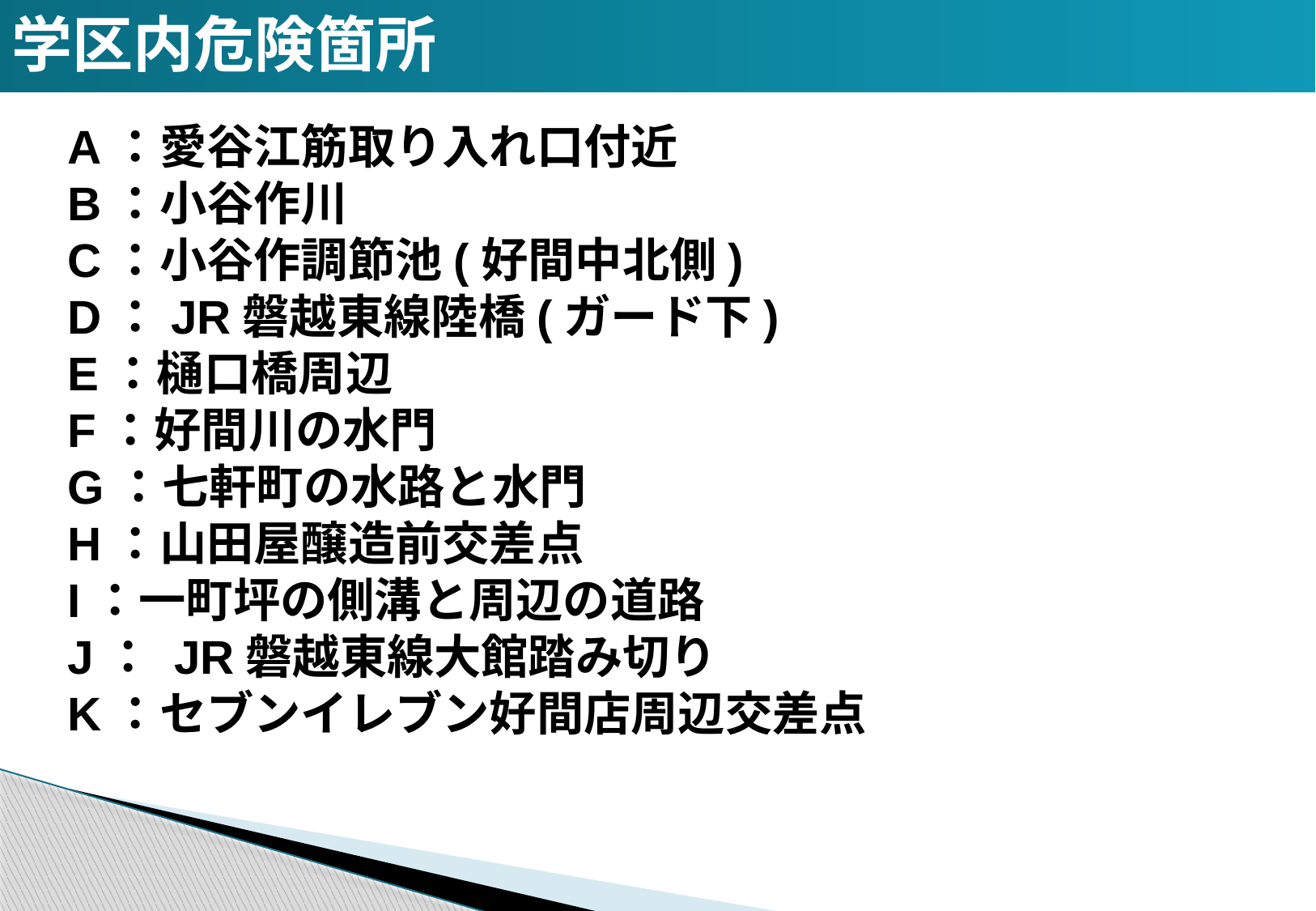

学区内危険箇所
A：愛谷江筋取り入れ口付近
B：小谷作川
C：小谷作調節池(好間中北側)
D：JR磐越東線陸橋(ガード下)
E：樋口橋周辺
F：好間川の水門
G：七軒町の水路と水門
H：山田屋醸造前交差点
I：一町坪の側溝と周辺の道路
J： JR磐越東線大館踏み切り
K：セブンイレブン好間店周辺交差点